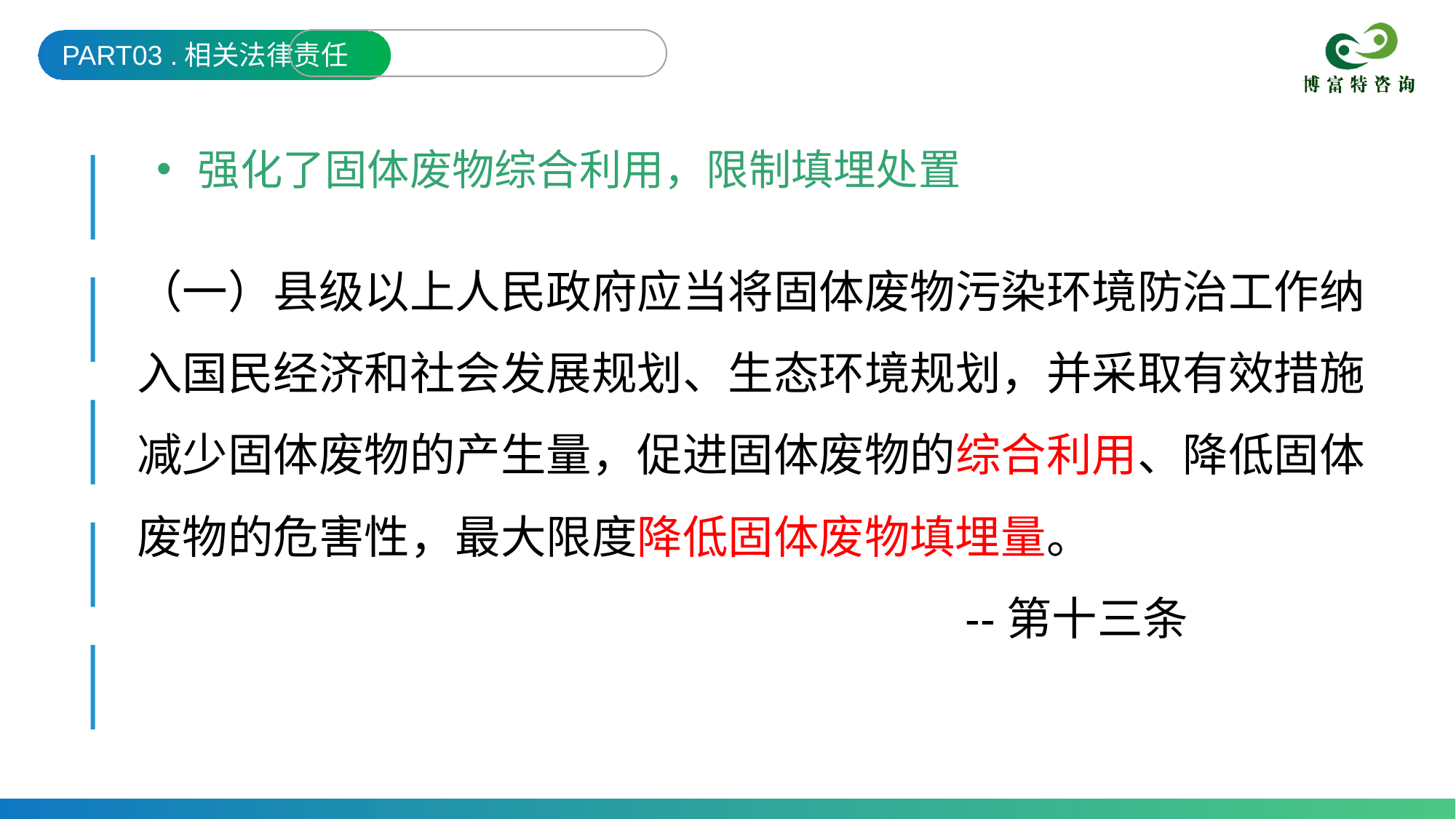

PART03 .相关法律责任
强化了固体废物综合利用，限制填埋处置

（一）县级以上人民政府应当将固体废物污染环境防治工作纳入国民经济和社会发展规划、生态环境规划，并采取有效措施减少固体废物的产生量，促进固体废物的综合利用、降低固体废物的危害性，最大限度降低固体废物填埋量。
                                                                  --第十三条